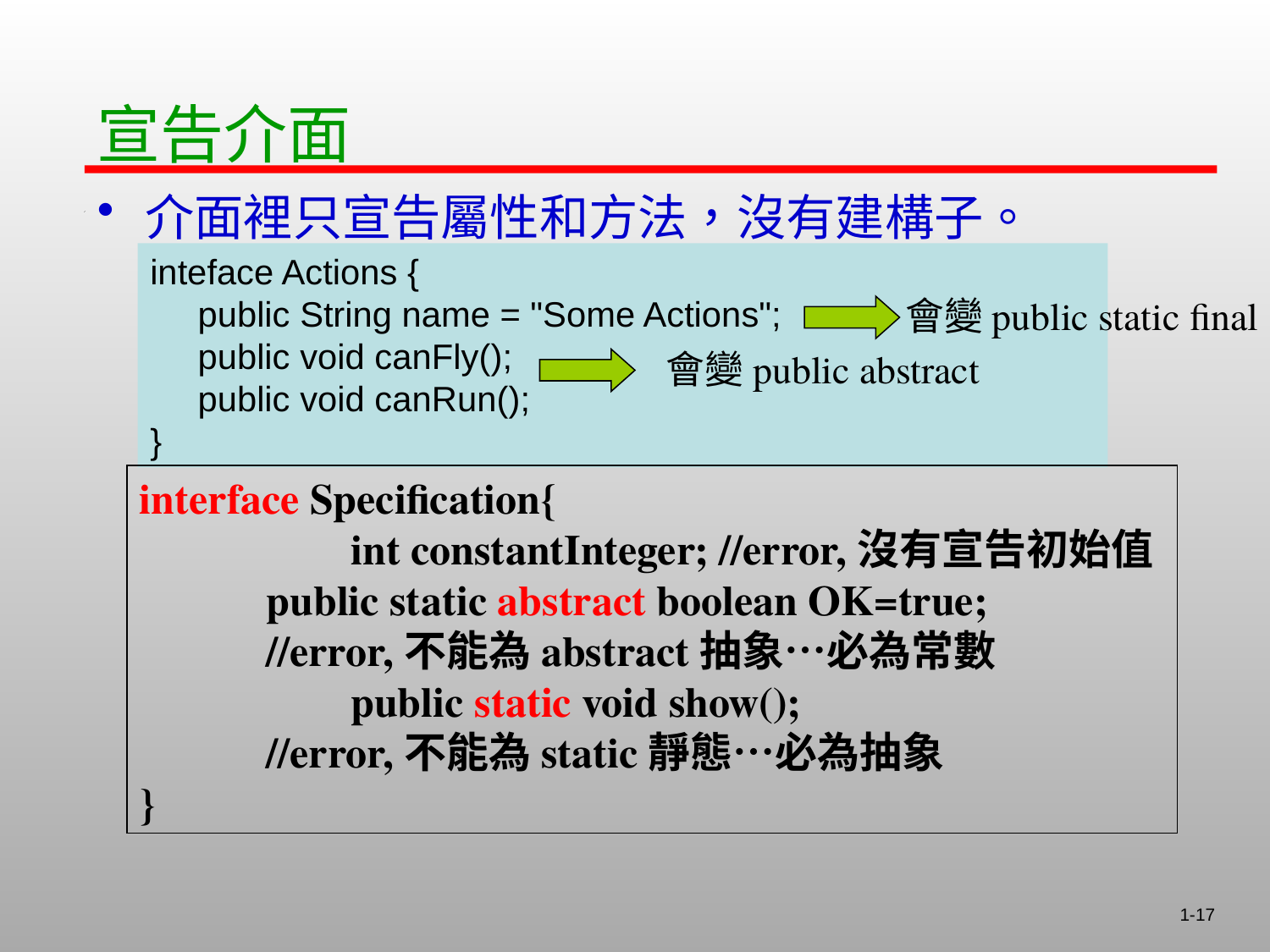

宣告介面
介面裡只宣告屬性和方法，沒有建構子。
inteface Actions {
	public String name = "Some Actions";
	public void canFly();
	public void canRun();
}
會變public static final

會變public abstract

interface Specification{
       		int constantInteger; //error,沒有宣告初始值
            public static abstract boolean OK=true;
    //error,不能為abstract抽象…必為常數
		public static void show();
            //error,不能為static靜態…必為抽象
}
1-17